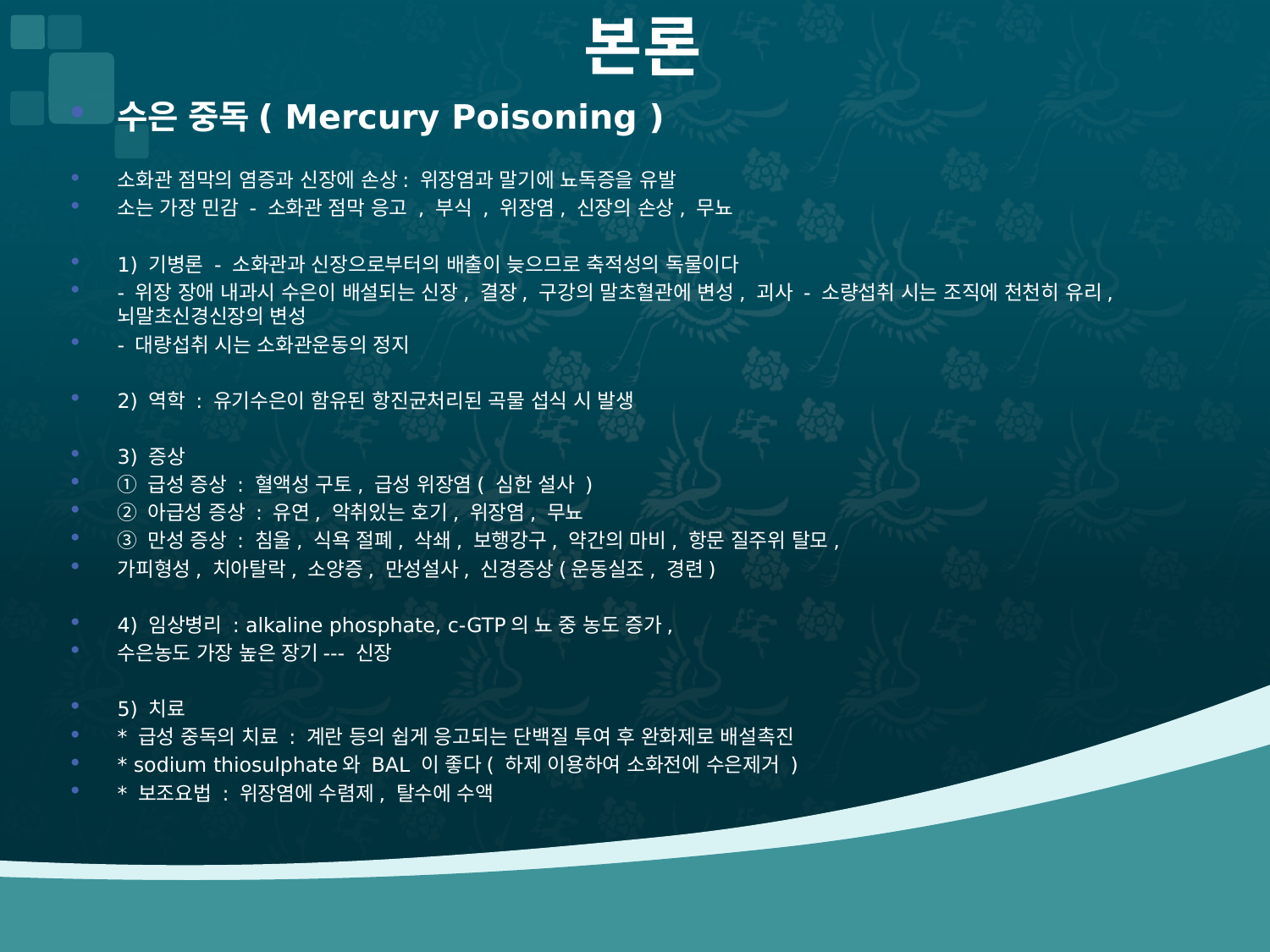

# 본론
수은 중독( Mercury Poisoning )

소화관 점막의 염증과 신장에 손상: 위장염과 말기에 뇨독증을 유발
소는 가장 민감 - 소화관 점막 응고 , 부식 , 위장염, 신장의 손상, 무뇨

1) 기병론 - 소화관과 신장으로부터의 배출이 늦으므로 축적성의 독물이다
- 위장 장애 내과시 수은이 배설되는 신장, 결장, 구강의 말초혈관에 변성, 괴사 - 소량섭취 시는 조직에 천천히 유리, 뇌말초신경신장의 변성
- 대량섭취 시는 소화관운동의 정지

2) 역학 : 유기수은이 함유된 항진균처리된 곡물 섭식 시 발생

3) 증상
① 급성 증상 : 혈액성 구토, 급성 위장염( 심한 설사 )
② 아급성 증상 : 유연, 악취있는 호기, 위장염, 무뇨
③ 만성 증상 : 침울, 식욕 절폐, 삭쇄, 보행강구, 약간의 마비, 항문 질주위 탈모,
가피형성, 치아탈락, 소양증, 만성설사, 신경증상(운동실조, 경련)

4) 임상병리 : alkaline phosphate, c-GTP의 뇨 중 농도 증가,
수은농도 가장 높은 장기--- 신장

5) 치료
* 급성 중독의 치료 : 계란 등의 쉽게 응고되는 단백질 투여 후 완화제로 배설촉진
* sodium thiosulphate와 BAL 이 좋다( 하제 이용하여 소화전에 수은제거 )
* 보조요법 : 위장염에 수렴제, 탈수에 수액